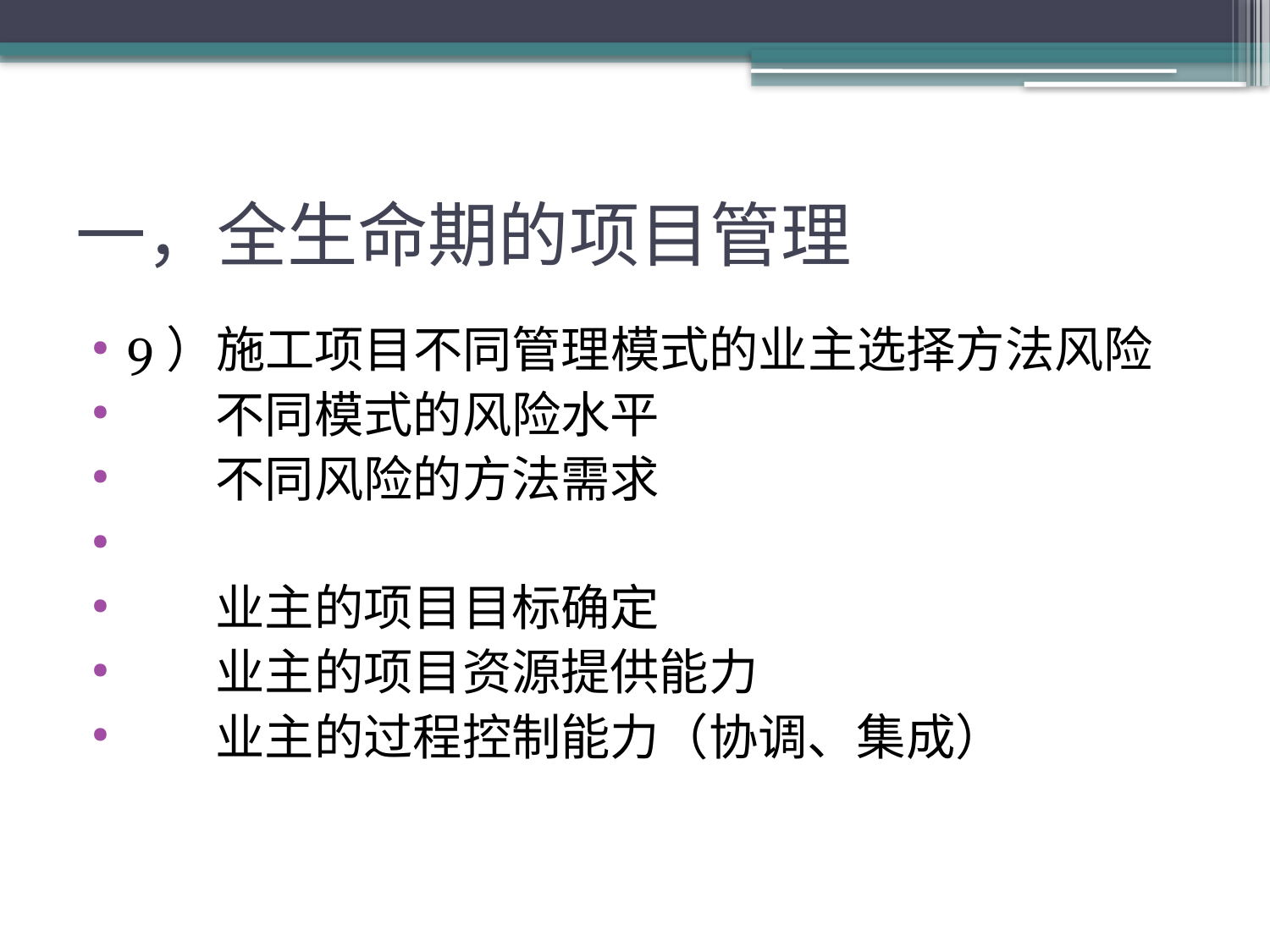

# 一，全生命期的项目管理
9）施工项目不同管理模式的业主选择方法风险
       不同模式的风险水平
       不同风险的方法需求

       业主的项目目标确定
       业主的项目资源提供能力
       业主的过程控制能力（协调、集成）